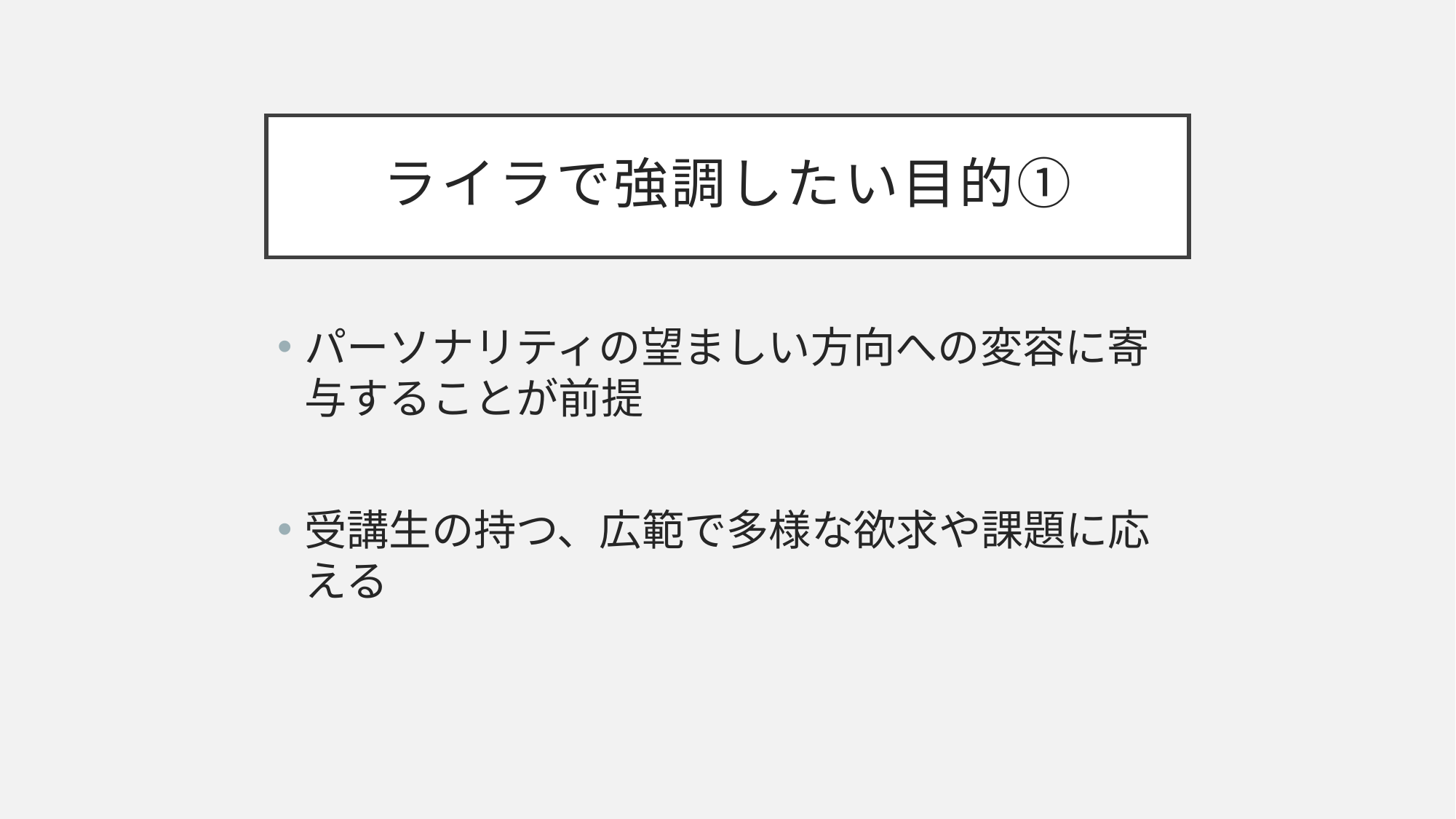

# ライラで強調したい目的①
パーソナリティの望ましい方向への変容に寄与することが前提

受講生の持つ、広範で多様な欲求や課題に応える